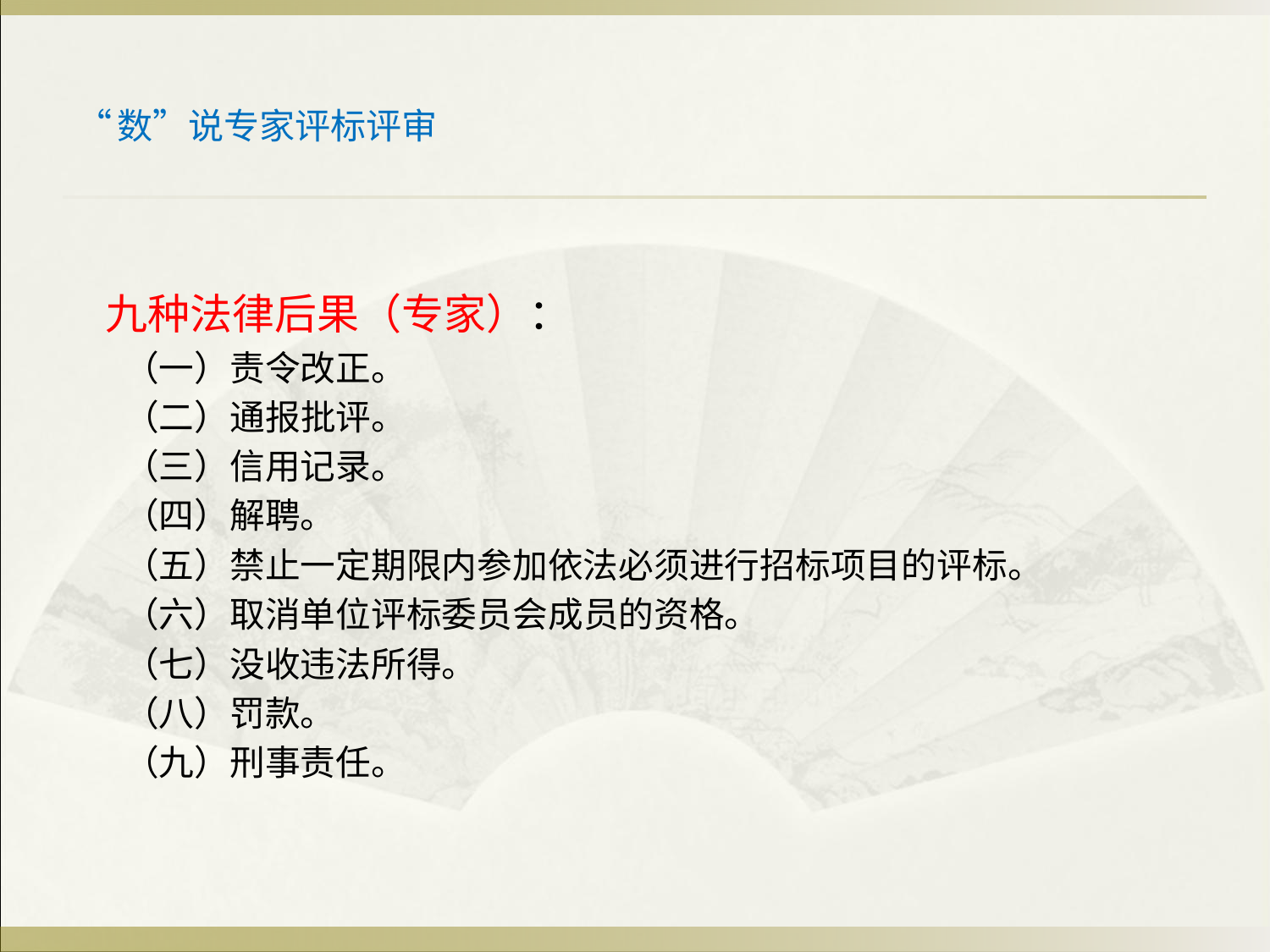

# “数”说专家评标评审

  九种法律后果（专家）：
     （一）责令改正。
     （二）通报批评。
     （三）信用记录。
     （四）解聘。
     （五）禁止一定期限内参加依法必须进行招标项目的评标。
     （六）取消单位评标委员会成员的资格。
     （七）没收违法所得。
     （八）罚款。
     （九）刑事责任。